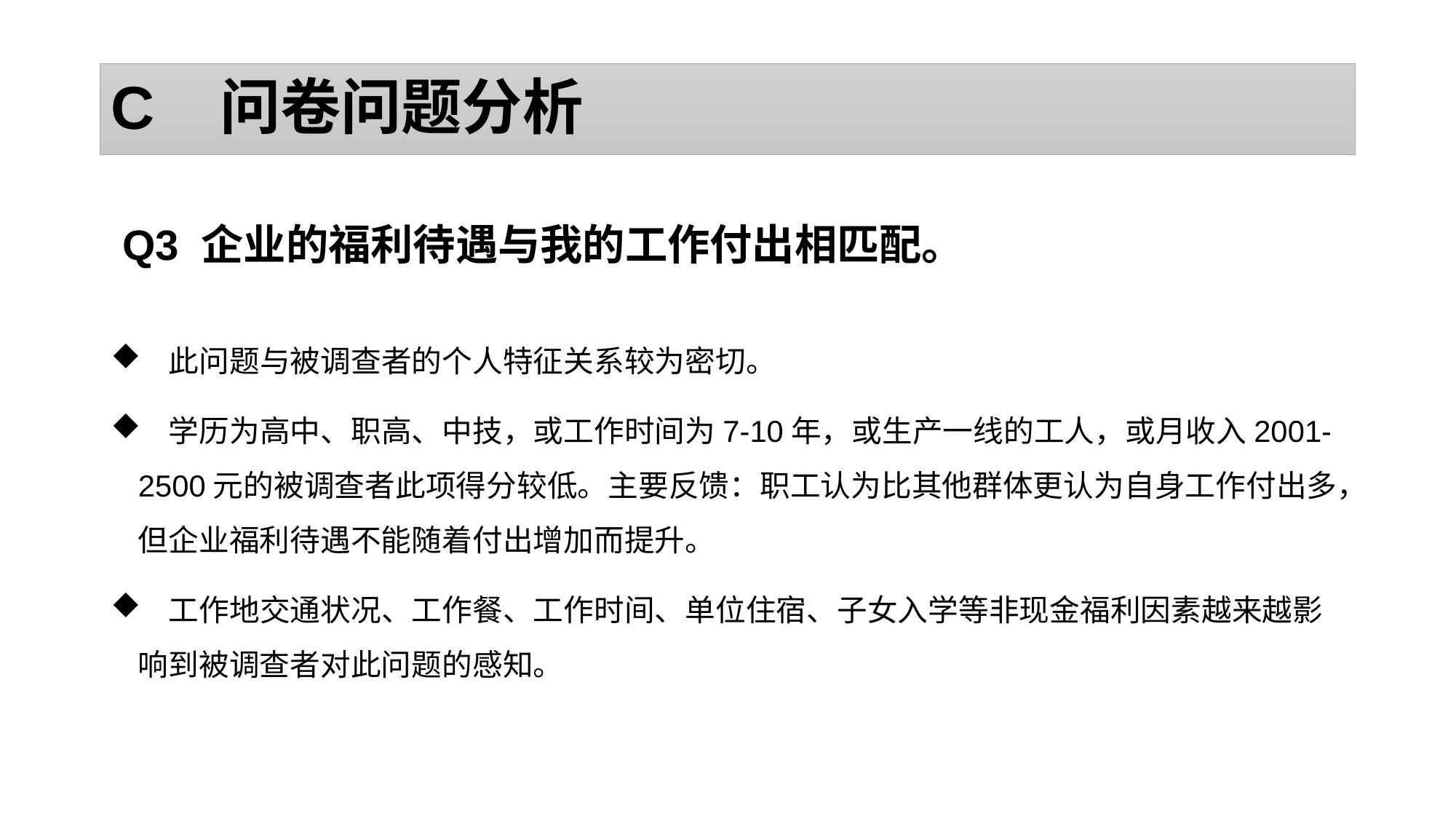

# C   问卷问题分析
 Q3 企业的福利待遇与我的工作付出相匹配。

   此问题与被调查者的个人特征关系较为密切。
   学历为高中、职高、中技，或工作时间为7-10年，或生产一线的工人，或月收入2001-2500元的被调查者此项得分较低。主要反馈：职工认为比其他群体更认为自身工作付出多，但企业福利待遇不能随着付出增加而提升。
   工作地交通状况、工作餐、工作时间、单位住宿、子女入学等非现金福利因素越来越影响到被调查者对此问题的感知。